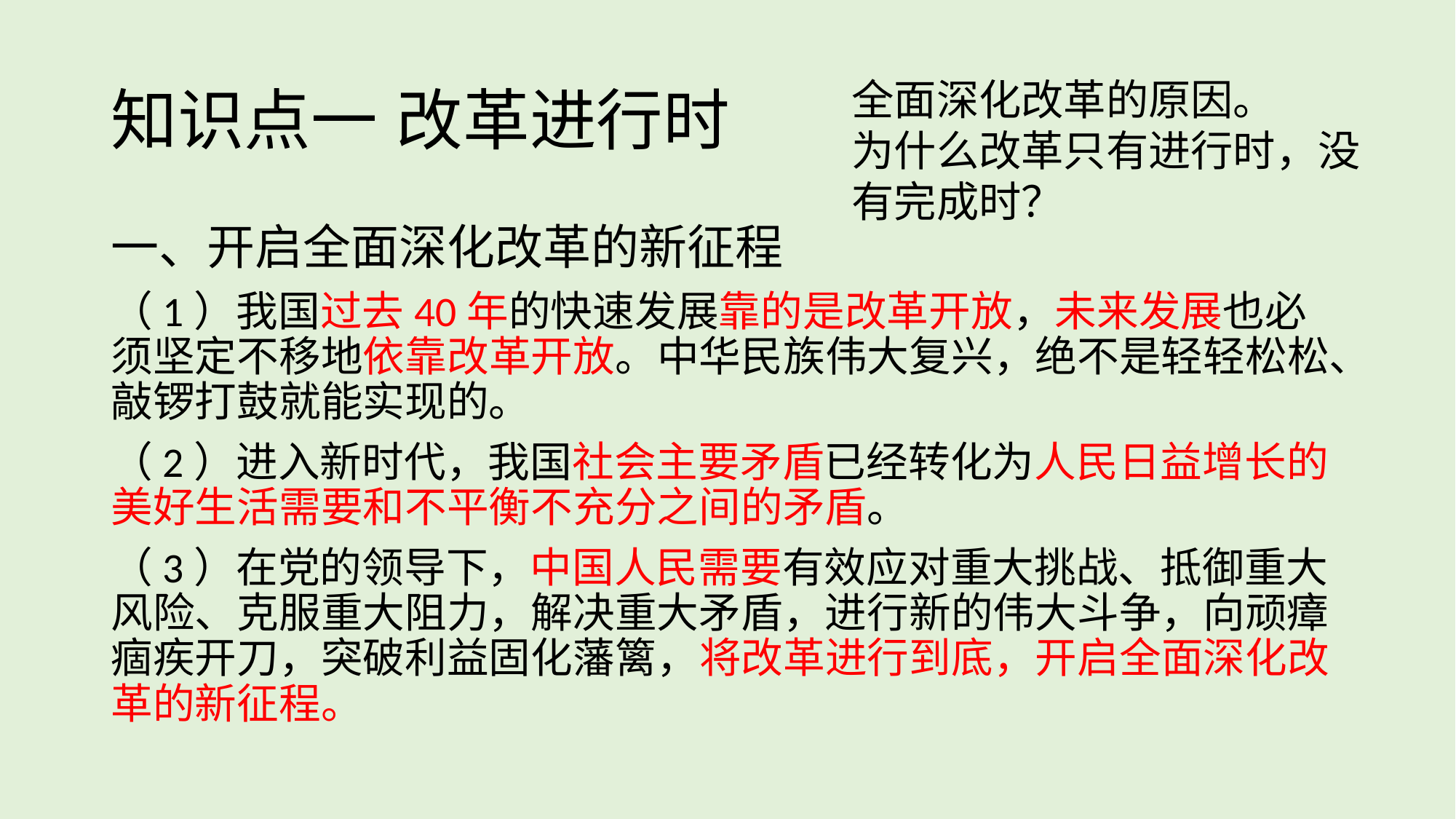

# 知识点一 改革进行时
全面深化改革的原因。
为什么改革只有进行时，没有完成时？
一、开启全面深化改革的新征程
（1）我国过去40年的快速发展靠的是改革开放，未来发展也必须坚定不移地依靠改革开放。中华民族伟大复兴，绝不是轻轻松松、敲锣打鼓就能实现的。
（2）进入新时代，我国社会主要矛盾已经转化为人民日益增长的美好生活需要和不平衡不充分之间的矛盾。
（3）在党的领导下，中国人民需要有效应对重大挑战、抵御重大风险、克服重大阻力，解决重大矛盾，进行新的伟大斗争，向顽瘴痼疾开刀，突破利益固化藩篱，将改革进行到底，开启全面深化改革的新征程。